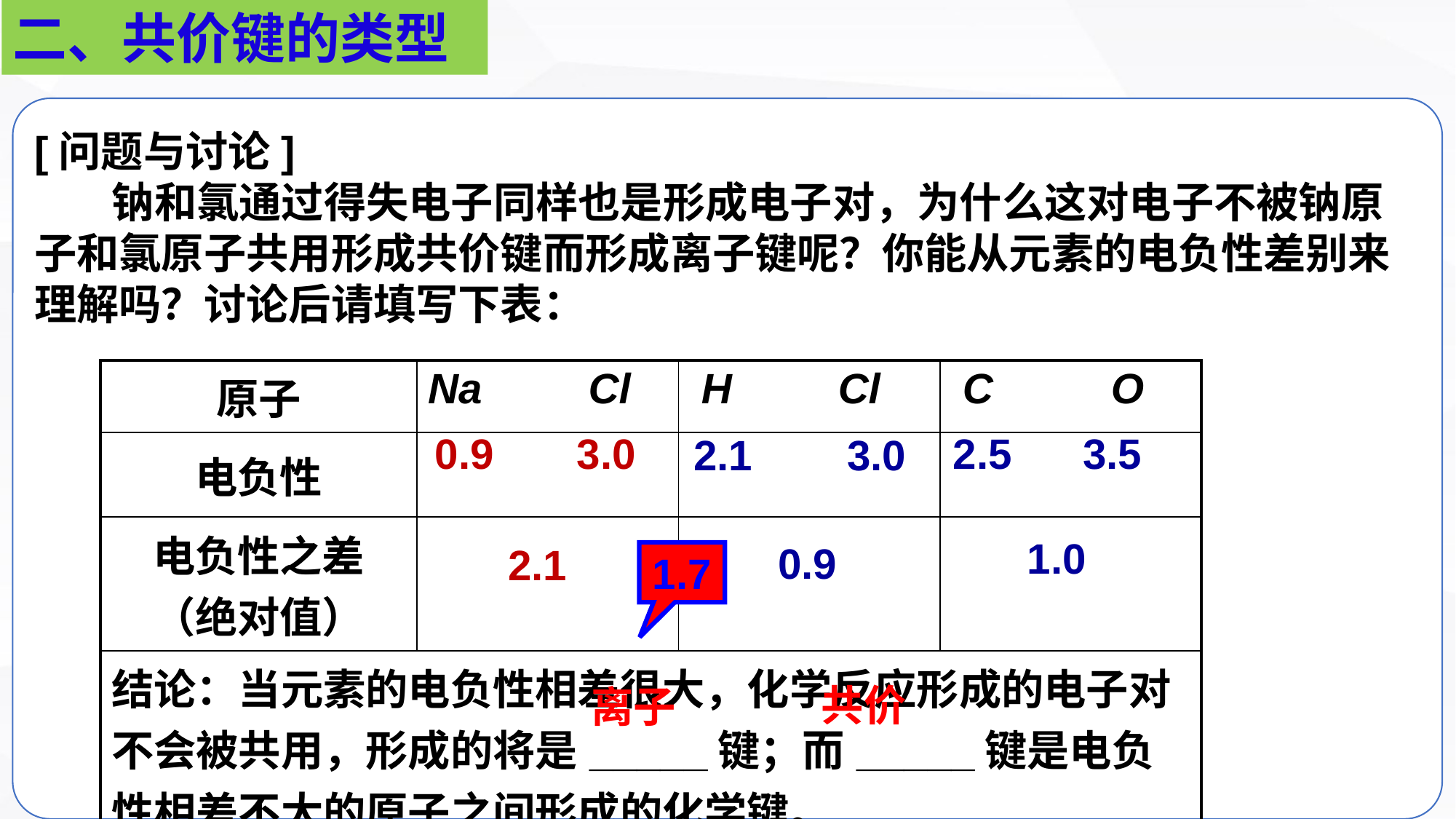

二、共价键的类型
[问题与讨论]
       钠和氯通过得失电子同样也是形成电子对，为什么这对电子不被钠原子和氯原子共用形成共价键而形成离子键呢？你能从元素的电负性差别来理解吗？讨论后请填写下表：

| 原子 | Na Cl | H Cl | C O |
| --- | --- | --- | --- |
| 电负性 |  |  |  |
| 电负性之差（绝对值） |  |  |  |
| 结论：当元素的电负性相差很大，化学反应形成的电子对不会被共用，形成的将是\_\_\_\_\_键；而\_\_\_\_\_键是电负性相差不大的原子之间形成的化学键。 |  |  |  |
0.9       3.0
2.5      3.5
2.1        3.0
1.0
0.9
2.1
1.7
共价
离子